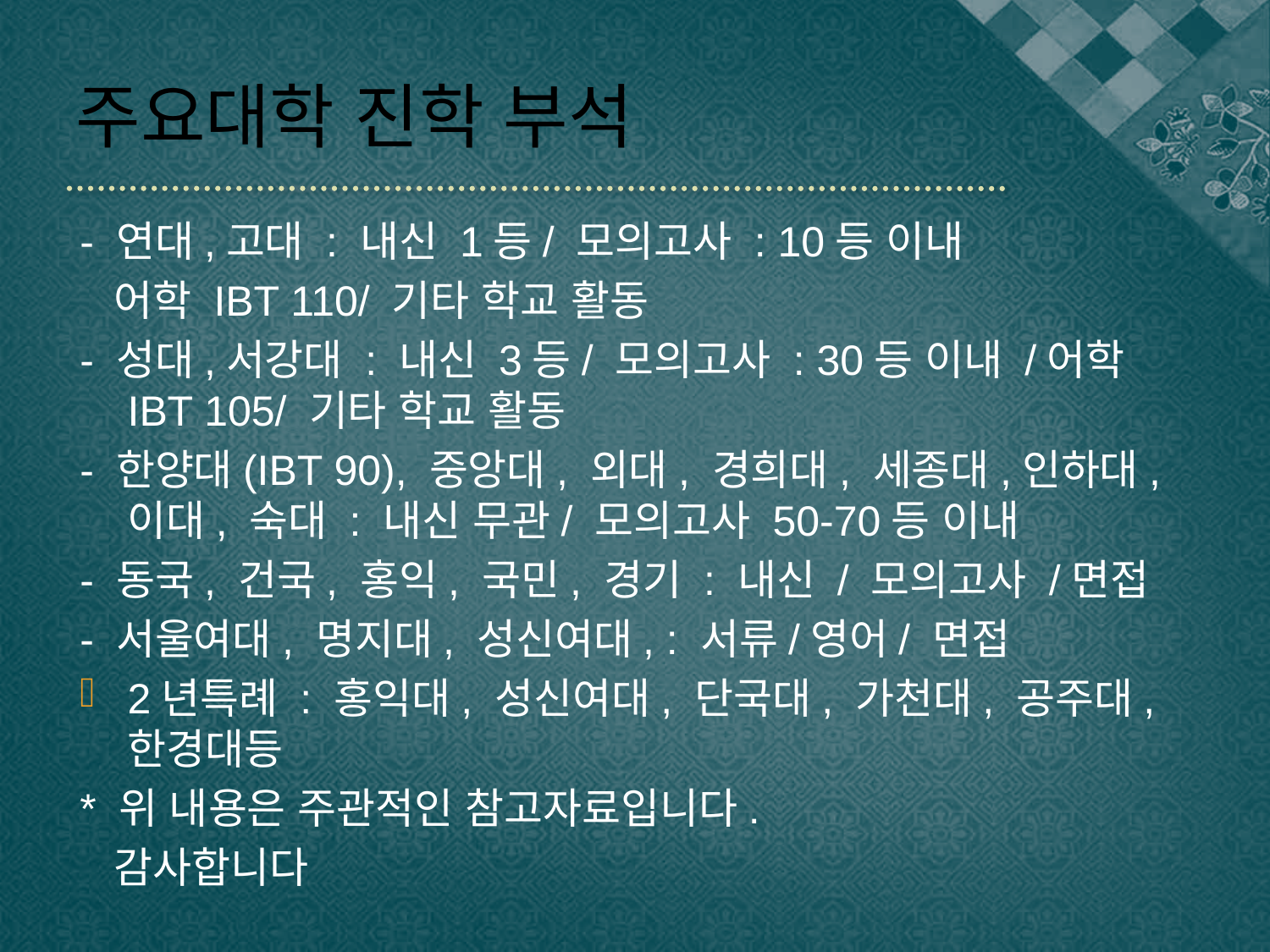

# 주요대학 진학 부석
- 연대,고대 : 내신 1등/ 모의고사 : 10등 이내
  어학 IBT 110/ 기타 학교 활동
- 성대,서강대 : 내신 3등/ 모의고사 : 30등 이내 /어학 IBT 105/ 기타 학교 활동
- 한양대(IBT 90), 중앙대, 외대, 경희대, 세종대,인하대, 이대, 숙대 : 내신 무관/ 모의고사 50-70등 이내
- 동국, 건국, 홍익, 국민, 경기 : 내신 / 모의고사 /면접
- 서울여대, 명지대, 성신여대, : 서류/영어/ 면접
2년특례 : 홍익대, 성신여대, 단국대, 가천대, 공주대, 한경대등
* 위 내용은 주관적인 참고자료입니다.
  감사합니다